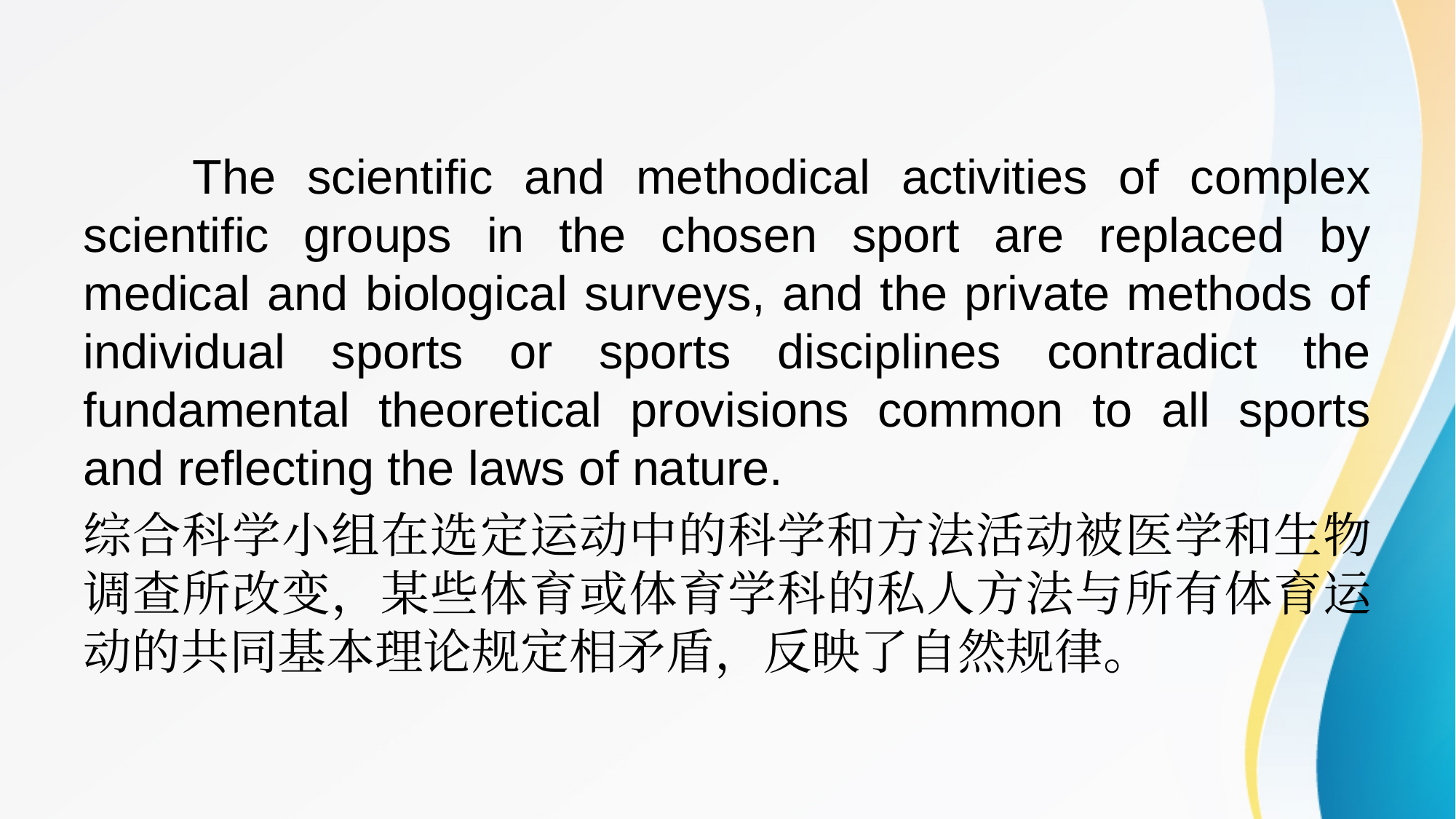

The scientific and methodical activities of complex scientific groups in the chosen sport are replaced by medical and biological surveys, and the private methods of individual sports or sports disciplines contradict the fundamental theoretical provisions common to all sports and reflecting the laws of nature.
综合科学小组在选定运动中的科学和方法活动被医学和生物调查所改变，某些体育或体育学科的私人方法与所有体育运动的共同基本理论规定相矛盾，反映了自然规律。